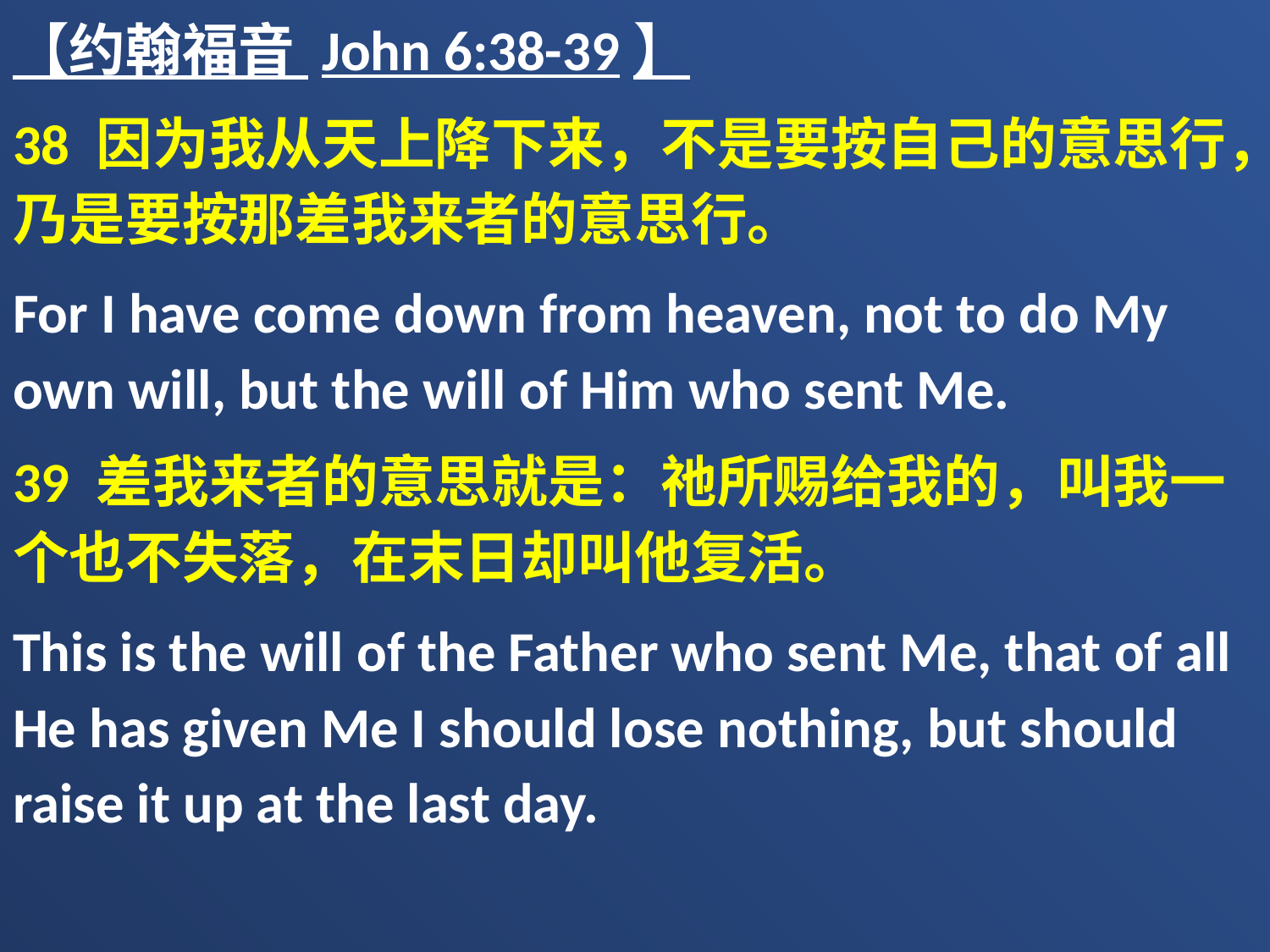

【约翰福音 John 6:38-39】
38 因为我从天上降下来，不是要按自己的意思行，乃是要按那差我来者的意思行。
For I have come down from heaven, not to do My own will, but the will of Him who sent Me.
39 差我来者的意思就是：祂所赐给我的，叫我一个也不失落，在末日却叫他复活。
This is the will of the Father who sent Me, that of all He has given Me I should lose nothing, but should raise it up at the last day.